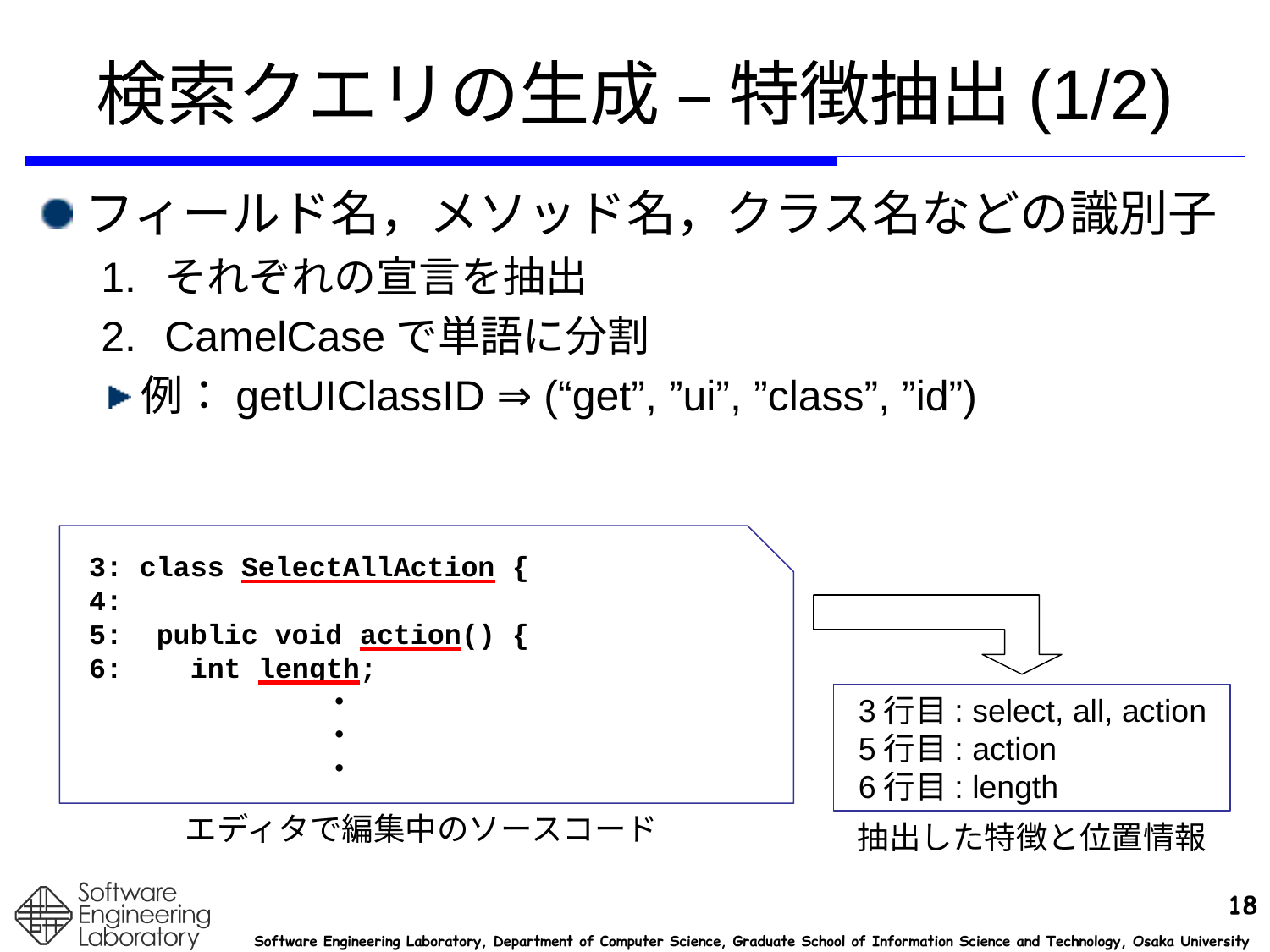

# 検索クエリの生成 – 特徴抽出(1/2)
フィールド名，メソッド名，クラス名などの識別子
それぞれの宣言を抽出
CamelCaseで単語に分割
例：getUIClassID ⇒ (“get”, ”ui”, ”class”, ”id”)
 3: class SelectAllAction {
 4:
 5:  public void action() {
 6:    int length;
 		・
		・
		・

3行目: select, all, action
5行目: action
6行目: length
エディタで編集中のソースコード
抽出した特徴と位置情報